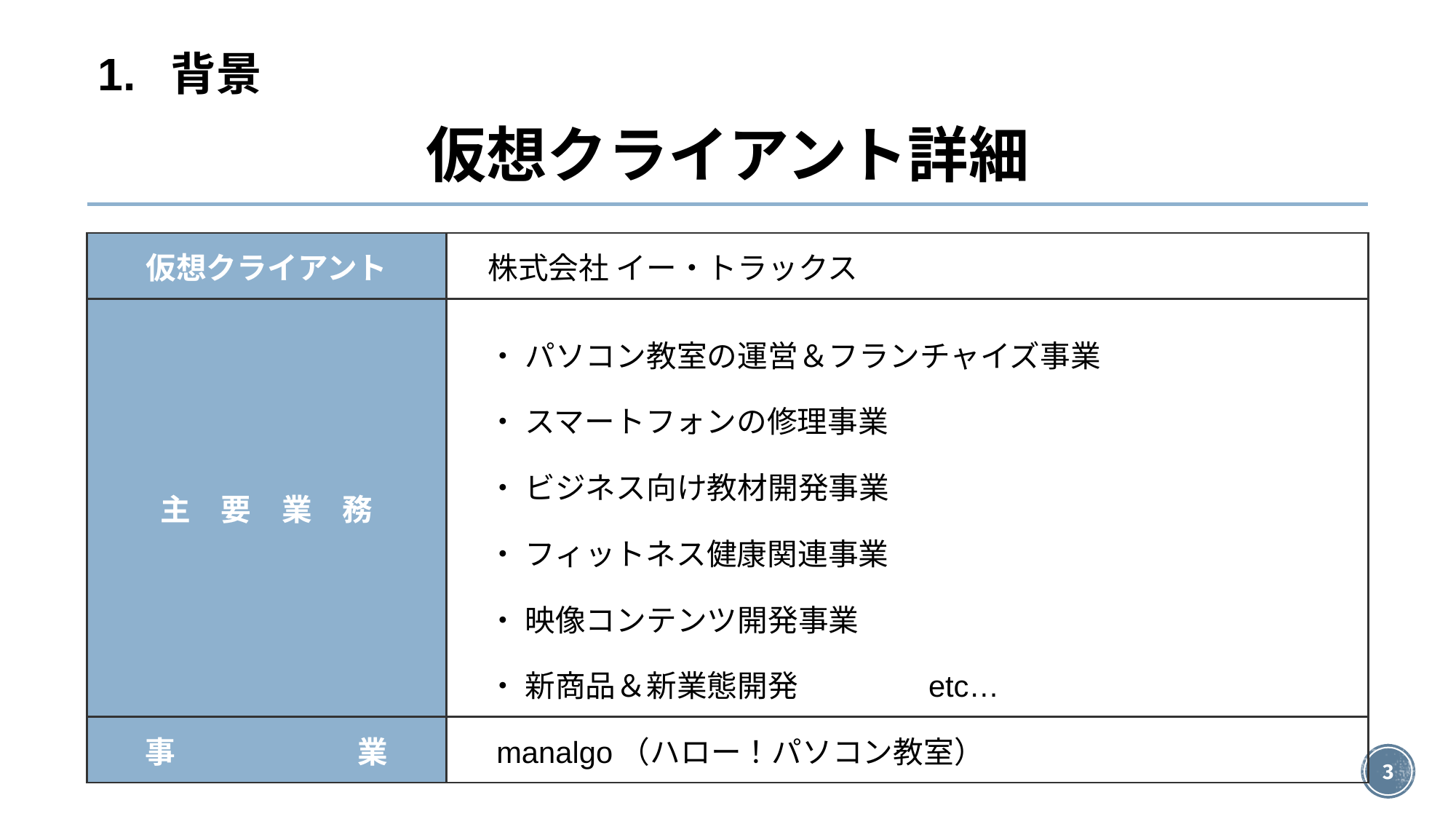

1.  背景
# 仮想クライアント詳細
| 仮想クライアント | 株式会社 イー・トラックス |
| --- | --- |
| 主　要　業　務 | ・ パソコン教室の運営＆フランチャイズ事業 　・ スマートフォンの修理事業 　・ ビジネス向け教材開発事業 　・ フィットネス健康関連事業 　・ 映像コンテンツ開発事業 　・ 新商品＆新業態開発　　　　etc… |
| 事　　　　　　業 | manalgo（ハロー！パソコン教室） |
3